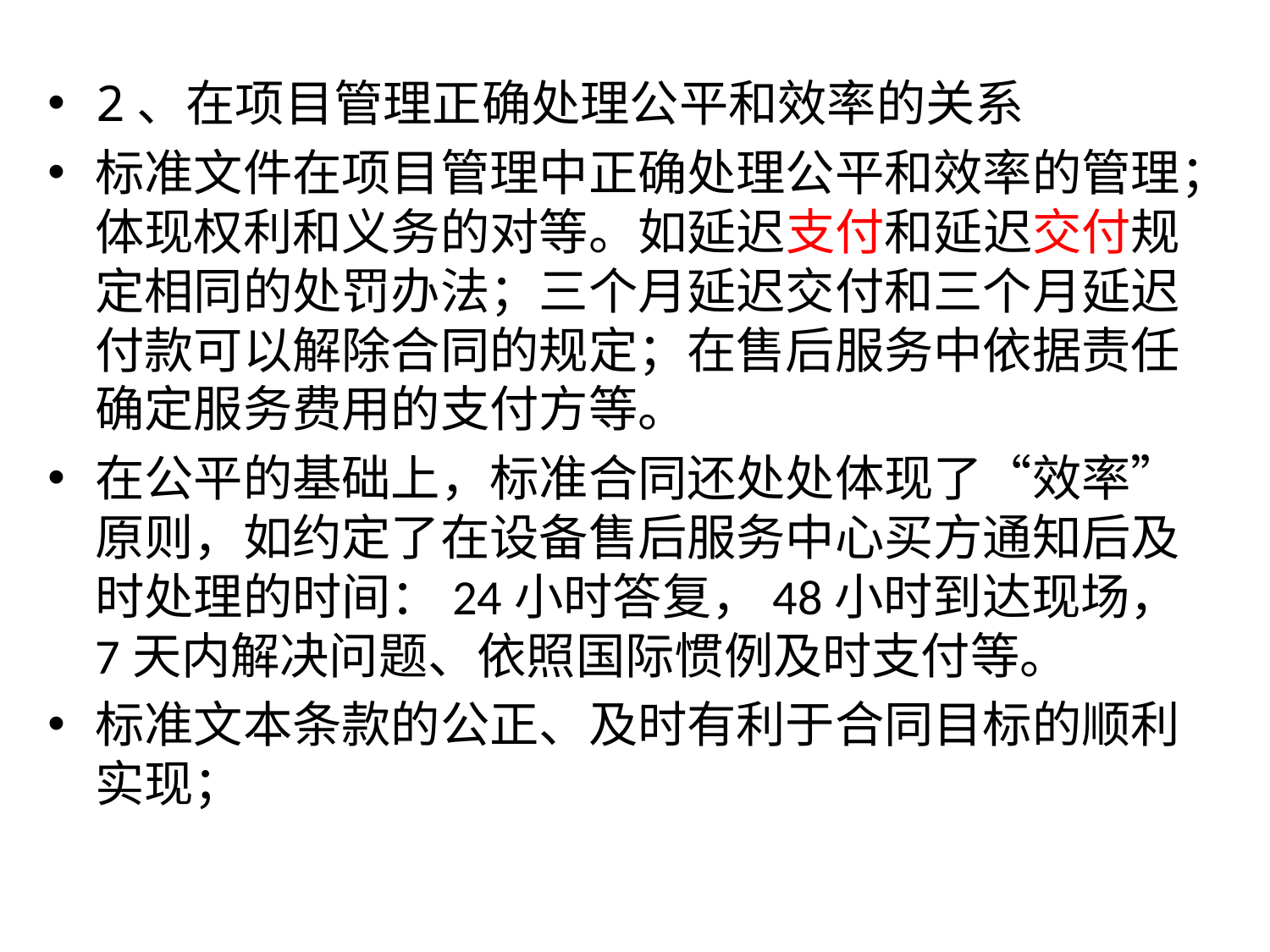

2、在项目管理正确处理公平和效率的关系
标准文件在项目管理中正确处理公平和效率的管理；体现权利和义务的对等。如延迟支付和延迟交付规定相同的处罚办法；三个月延迟交付和三个月延迟付款可以解除合同的规定；在售后服务中依据责任确定服务费用的支付方等。
在公平的基础上，标准合同还处处体现了“效率”原则，如约定了在设备售后服务中心买方通知后及时处理的时间：24小时答复，48小时到达现场，7天内解决问题、依照国际惯例及时支付等。
标准文本条款的公正、及时有利于合同目标的顺利实现；